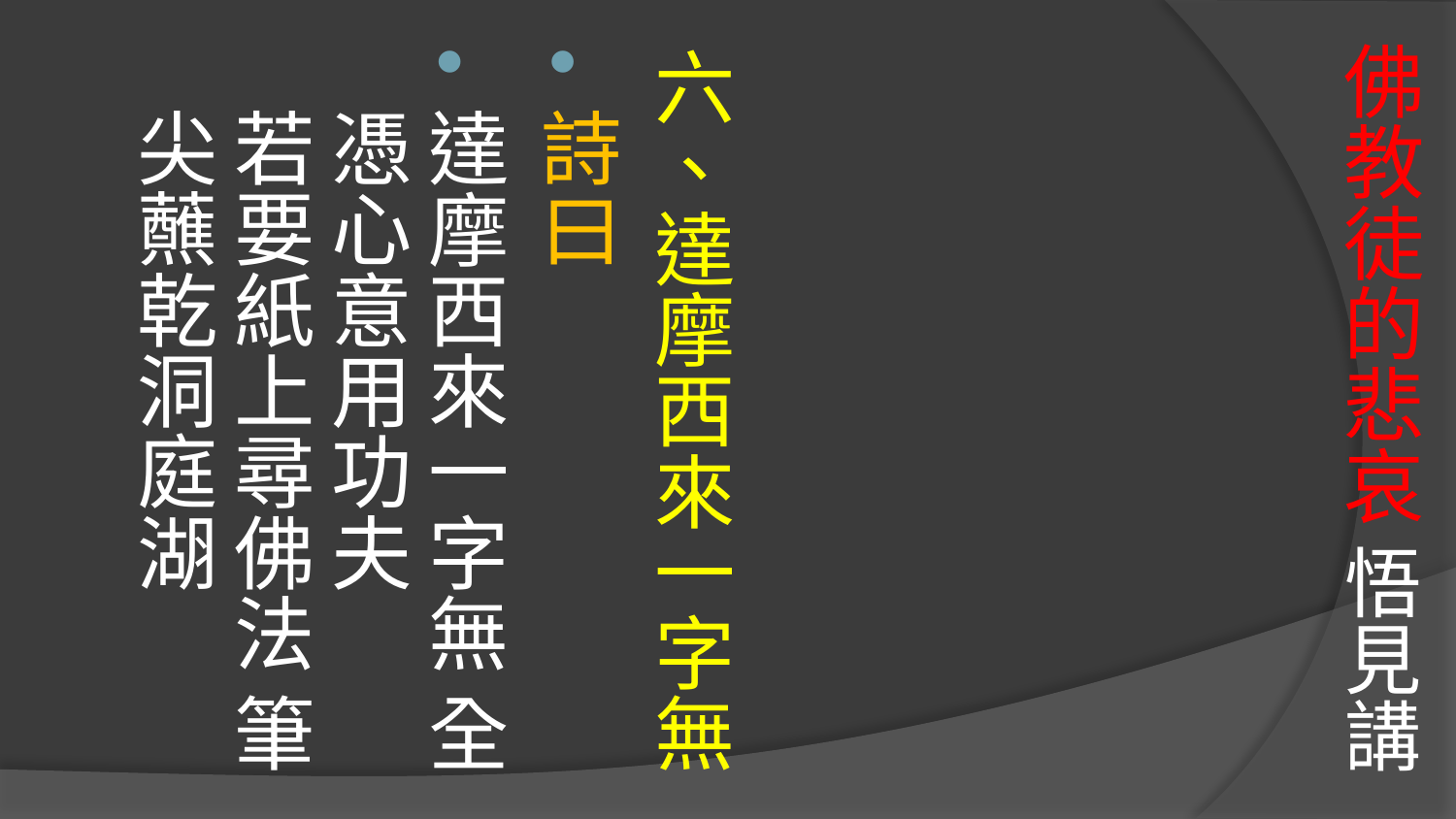

# 佛教徒的悲哀 悟見講
六、達摩西來一字無
詩曰
達摩西來一字無 全憑心意用功夫 
若要紙上尋佛法 筆尖蘸乾洞庭湖